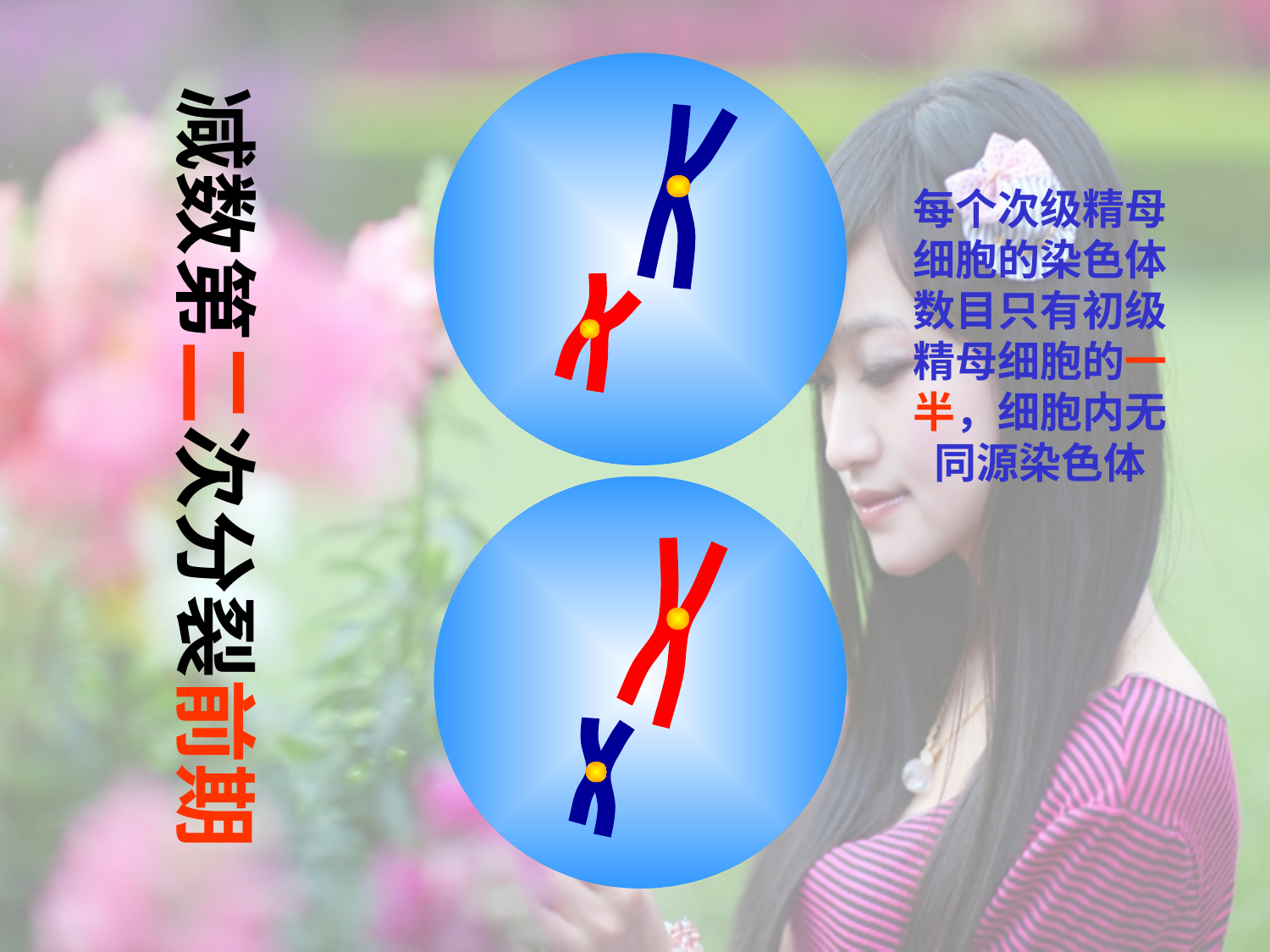

减数第二次分裂前期

每个次级精母细胞的染色体数目只有初级精母细胞的一半，细胞内无同源染色体